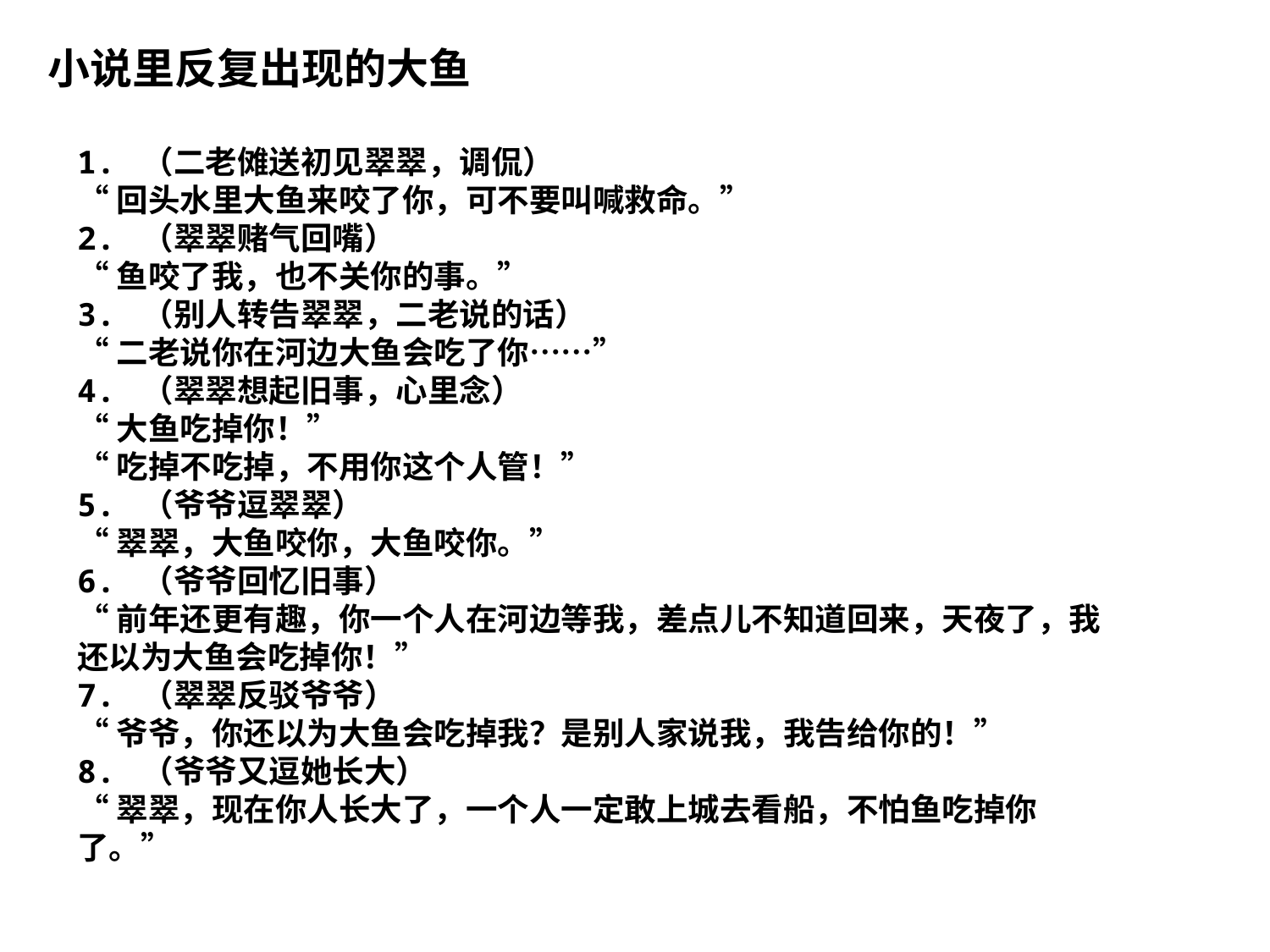

小说里反复出现的大鱼
1. （二老傩送初见翠翠，调侃）
“回头水里大鱼来咬了你，可不要叫喊救命。”
2. （翠翠赌气回嘴）
“鱼咬了我，也不关你的事。”
3. （别人转告翠翠，二老说的话）
“二老说你在河边大鱼会吃了你……”
4. （翠翠想起旧事，心里念）
“大鱼吃掉你！”
“吃掉不吃掉，不用你这个人管！”
5. （爷爷逗翠翠）
“翠翠，大鱼咬你，大鱼咬你。”
6. （爷爷回忆旧事）
“前年还更有趣，你一个人在河边等我，差点儿不知道回来，天夜了，我还以为大鱼会吃掉你！”
7. （翠翠反驳爷爷）
“爷爷，你还以为大鱼会吃掉我？是别人家说我，我告给你的！”
8. （爷爷又逗她长大）
“翠翠，现在你人长大了，一个人一定敢上城去看船，不怕鱼吃掉你了。”